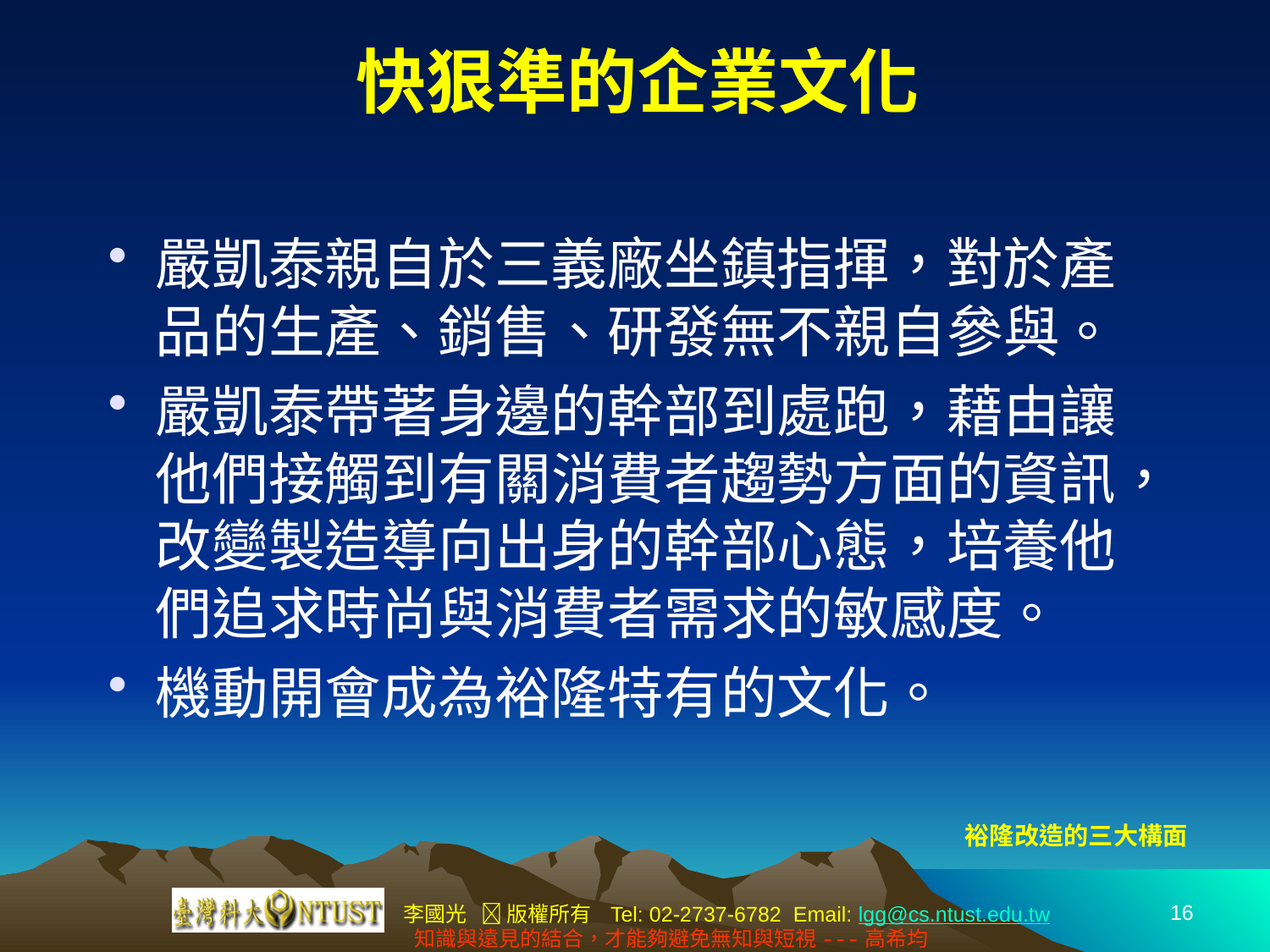

# 快狠準的企業文化
嚴凱泰親自於三義廠坐鎮指揮，對於產品的生產、銷售、研發無不親自參與。
嚴凱泰帶著身邊的幹部到處跑，藉由讓他們接觸到有關消費者趨勢方面的資訊，改變製造導向出身的幹部心態，培養他們追求時尚與消費者需求的敏感度。
機動開會成為裕隆特有的文化。
裕隆改造的三大構面
16